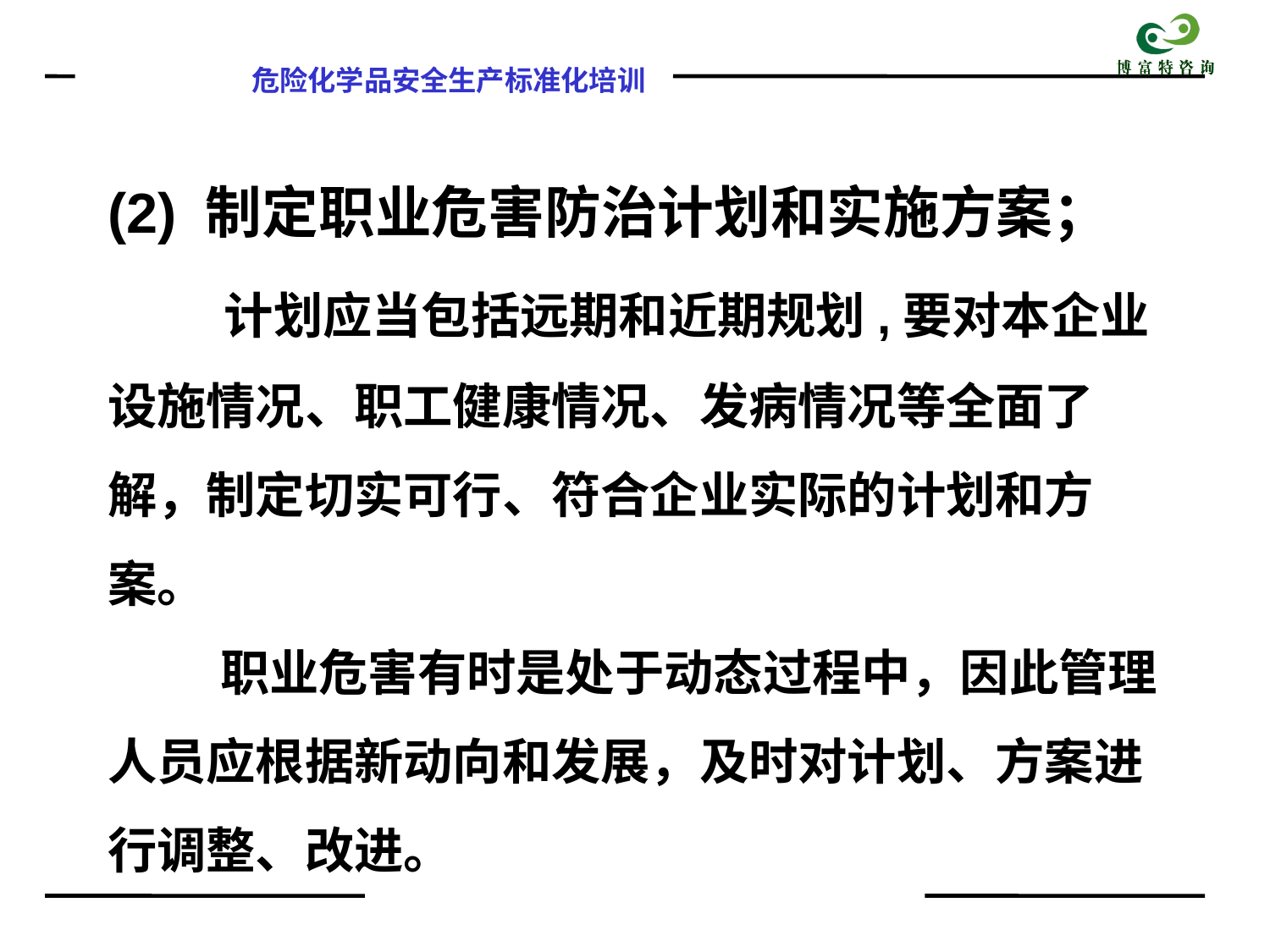

(2) 制定职业危害防治计划和实施方案；
        计划应当包括远期和近期规划,要对本企业设施情况、职工健康情况、发病情况等全面了解，制定切实可行、符合企业实际的计划和方案。
         职业危害有时是处于动态过程中，因此管理人员应根据新动向和发展，及时对计划、方案进行调整、改进。